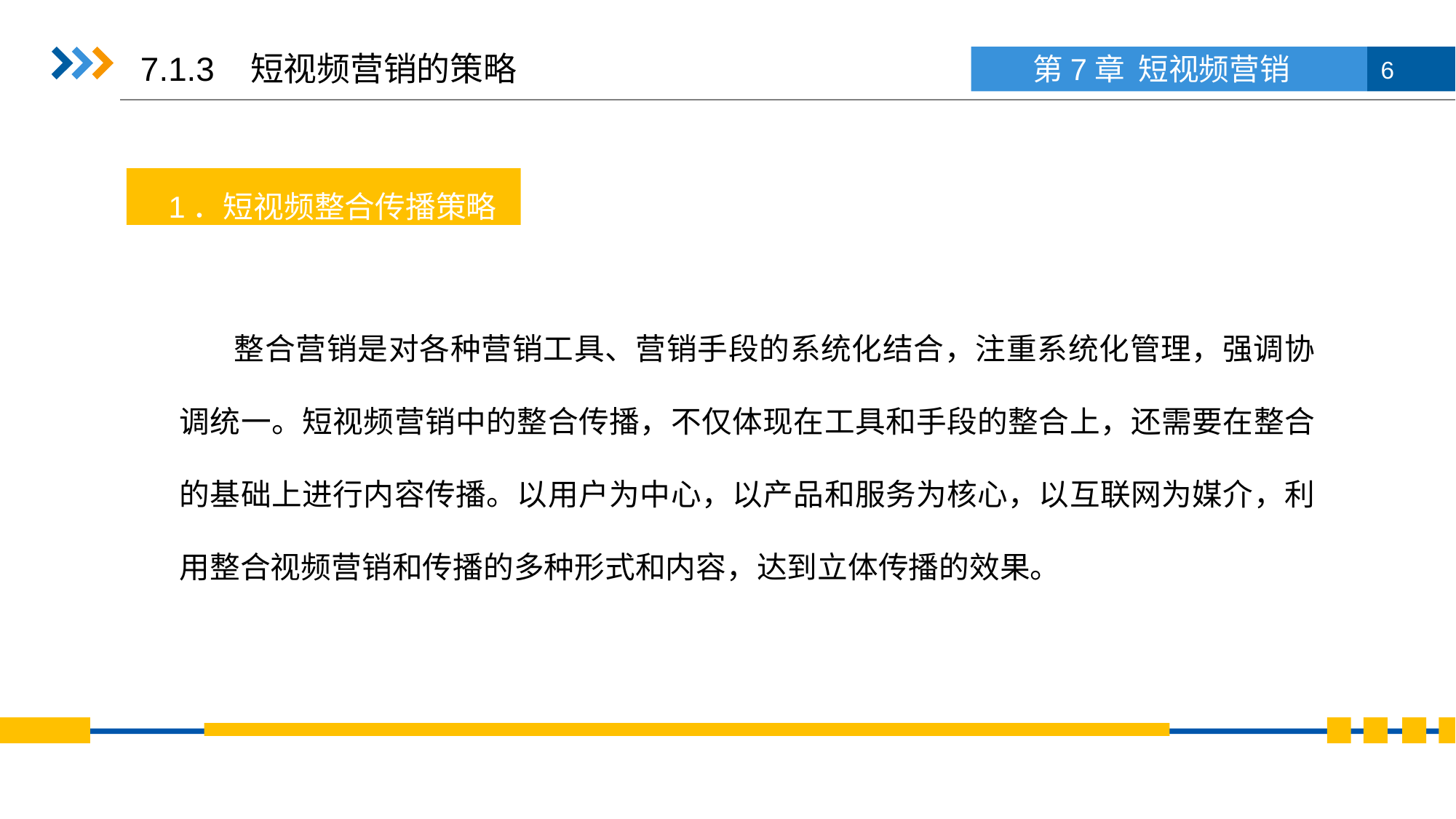

7.1.3   短视频营销的策略
1．短视频整合传播策略
整合营销是对各种营销工具、营销手段的系统化结合，注重系统化管理，强调协调统一。短视频营销中的整合传播，不仅体现在工具和手段的整合上，还需要在整合的基础上进行内容传播。以用户为中心，以产品和服务为核心，以互联网为媒介，利用整合视频营销和传播的多种形式和内容，达到立体传播的效果。